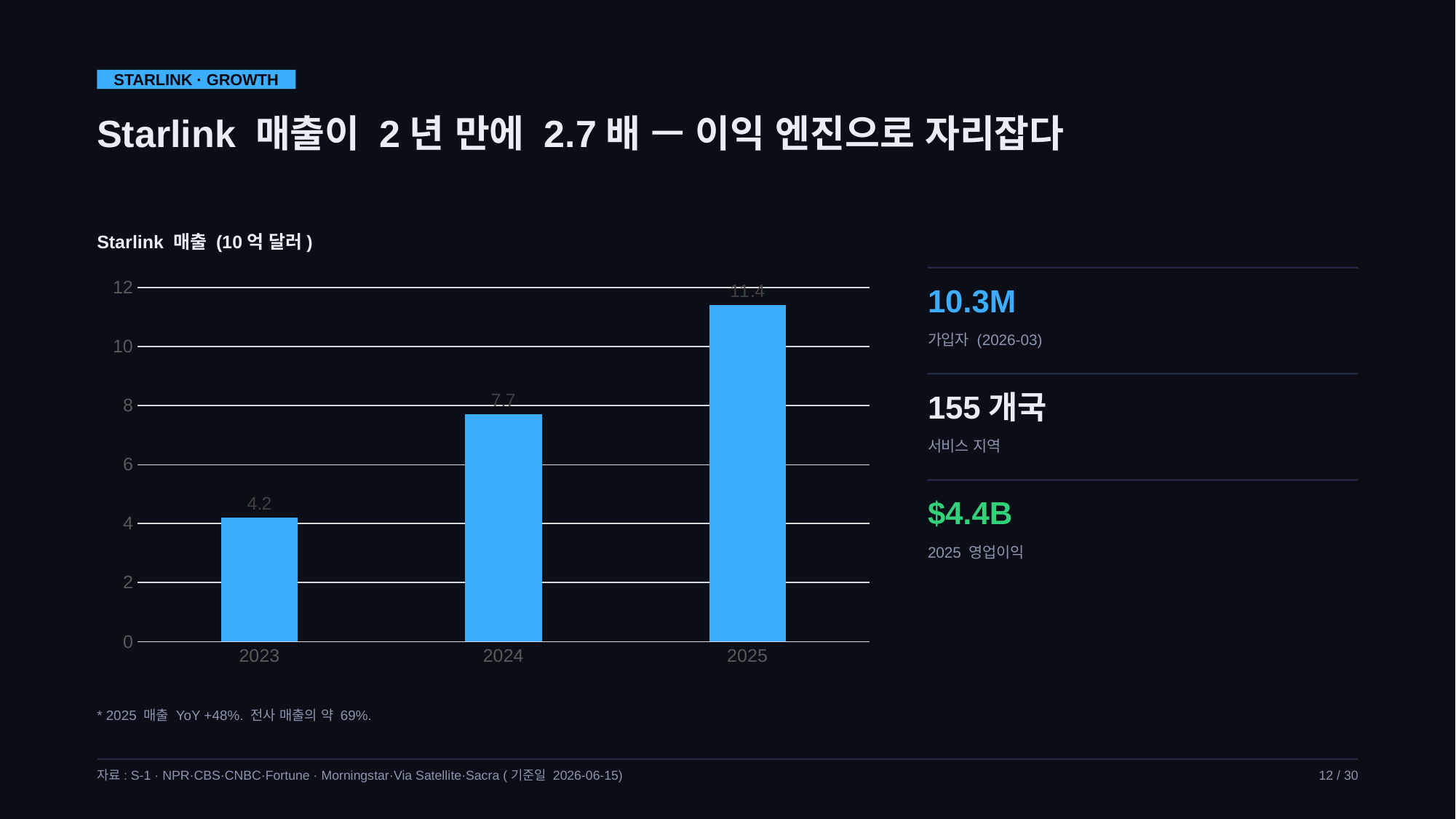

STARLINK · GROWTH
Starlink 매출이 2년 만에 2.7배 — 이익 엔진으로 자리잡다
Starlink 매출 (10억 달러)

### Chart

| Category |  |
|---|---|
| 2023 | 4.2 |
| 2024 | 7.7 |
| 2025 | 11.4 |
10.3M
가입자 (2026-03)

155개국
서비스 지역

$4.4B
2025 영업이익
* 2025 매출 YoY +48%. 전사 매출의 약 69%.

자료: S-1 · NPR·CBS·CNBC·Fortune · Morningstar·Via Satellite·Sacra (기준일 2026-06-15)
12 / 30